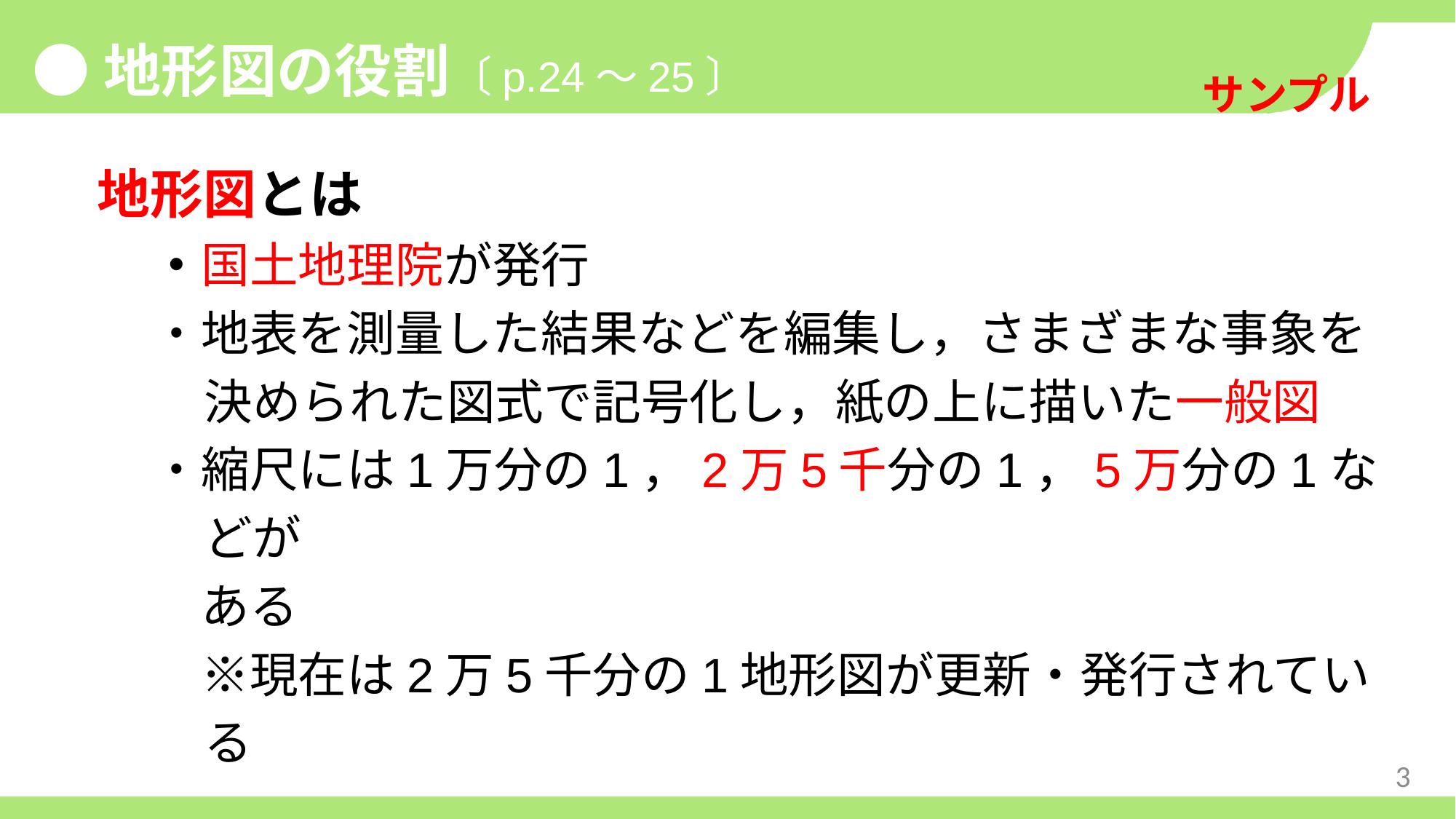

●地形図の役割〔p.24〜25〕
地形図とは
・国土地理院が発行
・地表を測量した結果などを編集し，さまざまな事象を決められた図式で記号化し，紙の上に描いた一般図
・縮尺には1万分の1，2万5千分の1，5万分の1などが
　ある
　※現在は2万5千分の1地形図が更新・発行されている